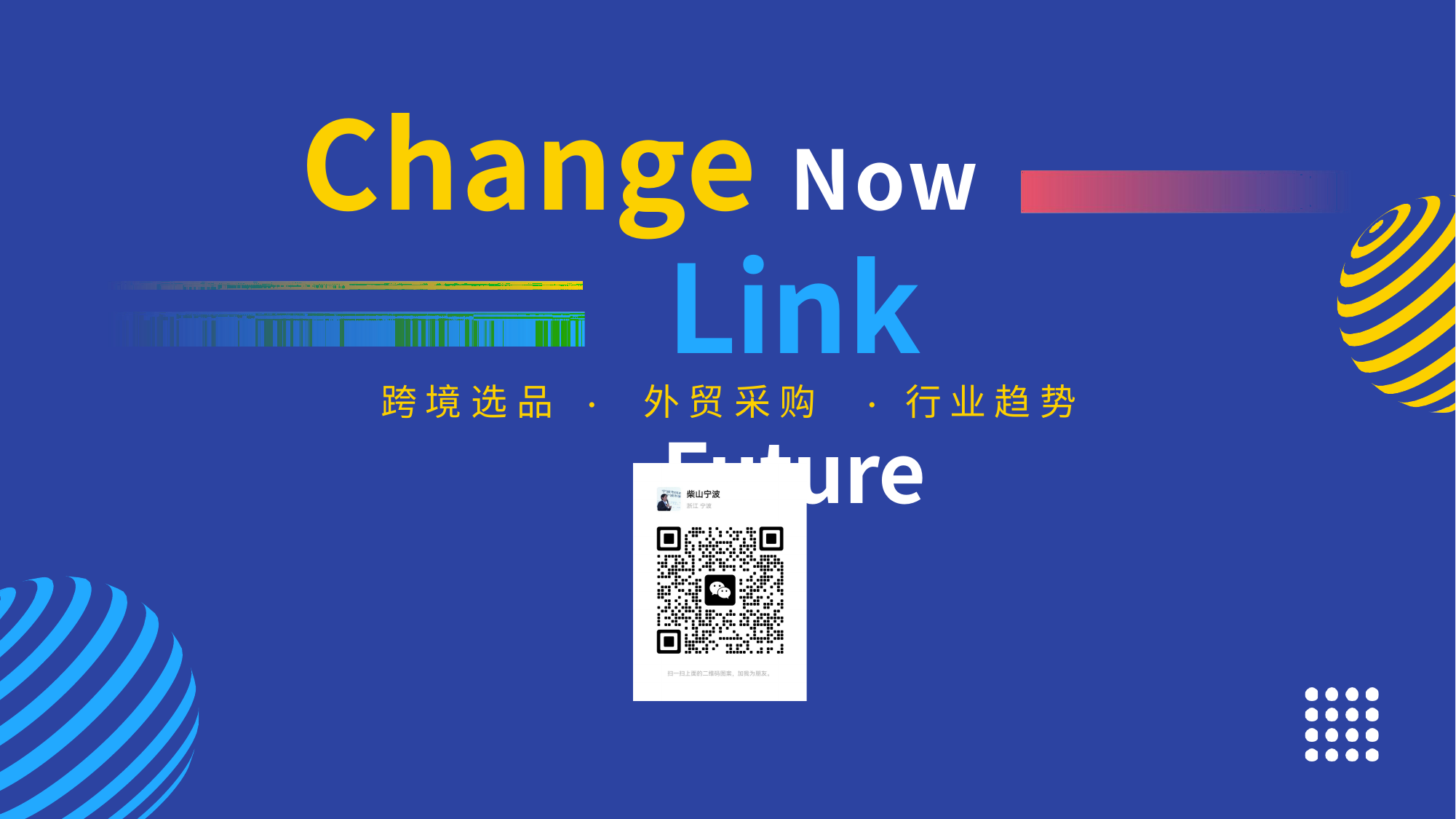

# Change Now
Link Future

跨 境 选 品	·	外 贸 采 购	·	行 业 趋 势